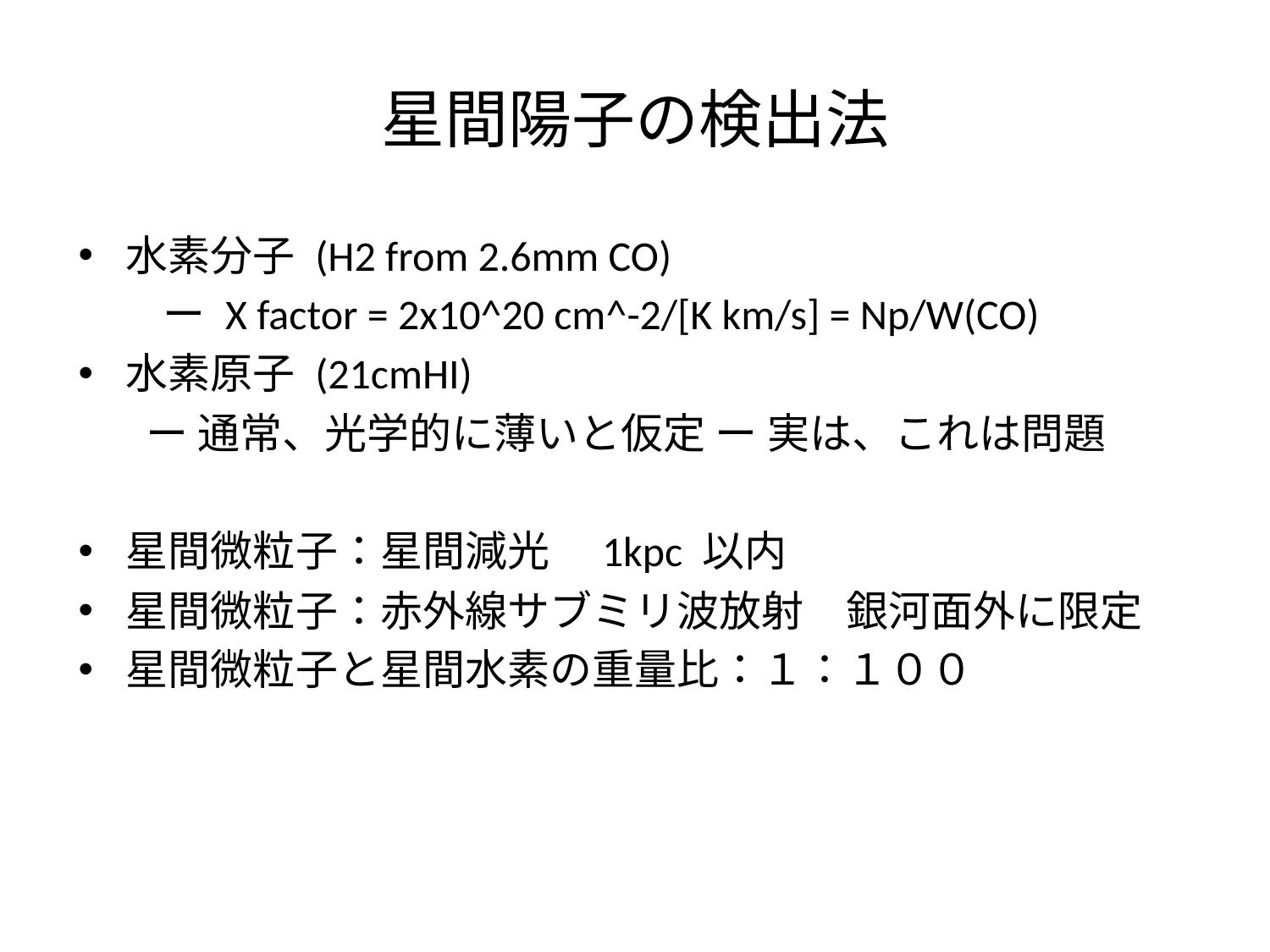

# 星間陽子の検出法
水素分子 (H2 from 2.6mm CO)
　　ー X factor = 2x10^20 cm^-2/[K km/s] = Np/W(CO)
水素原子 (21cmHI)
      ー 通常、光学的に薄いと仮定 ー 実は、これは問題

星間微粒子：星間減光　1kpc 以内
星間微粒子：赤外線サブミリ波放射　銀河面外に限定
星間微粒子と星間水素の重量比：１：１００